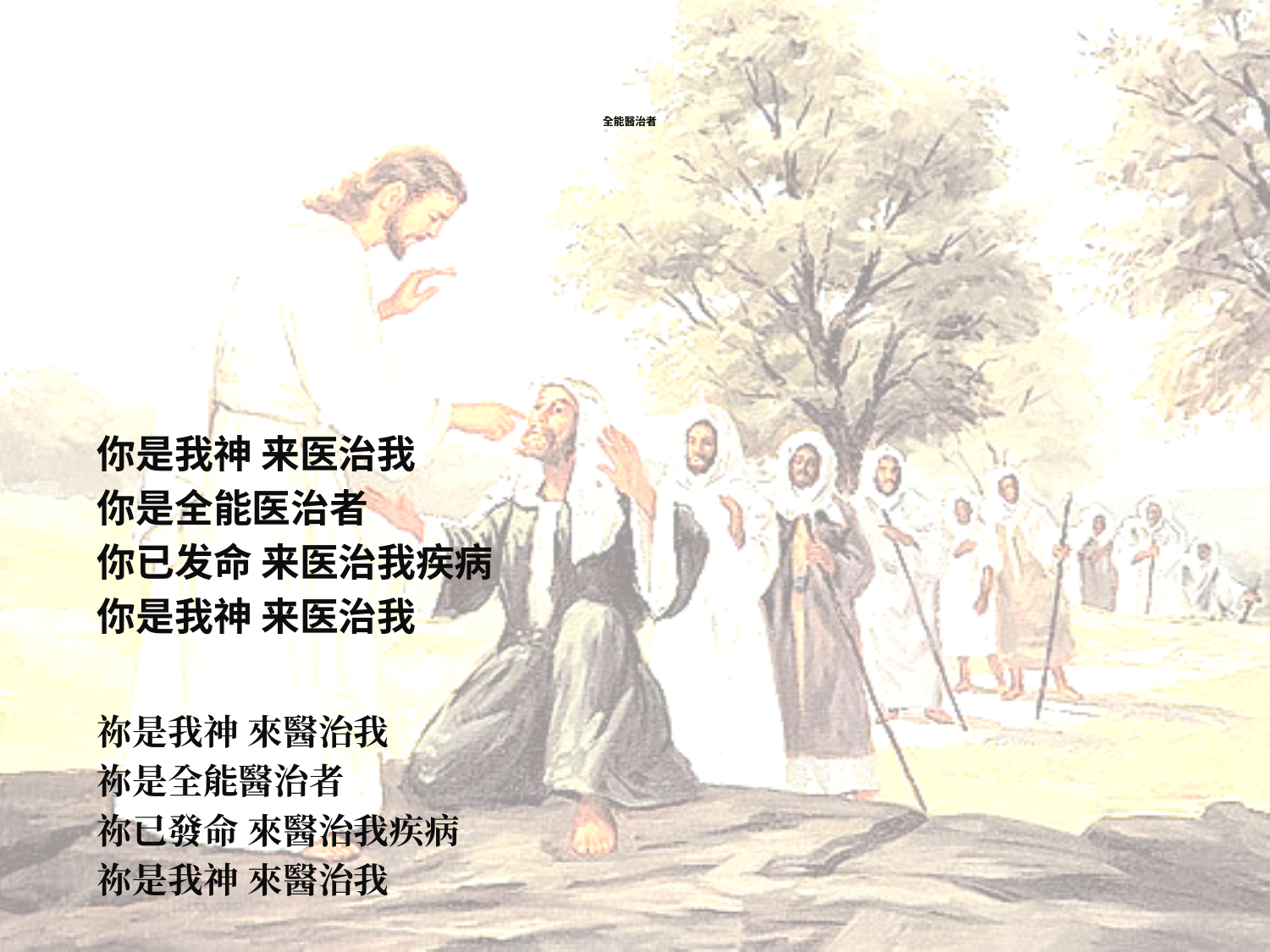

# 全能醫治者
你是我神 来医治我
你是全能医治者
你已发命 来医治我疾病
你是我神 来医治我

祢是我神 來醫治我
祢是全能醫治者
祢已發命 來醫治我疾病
祢是我神 來醫治我